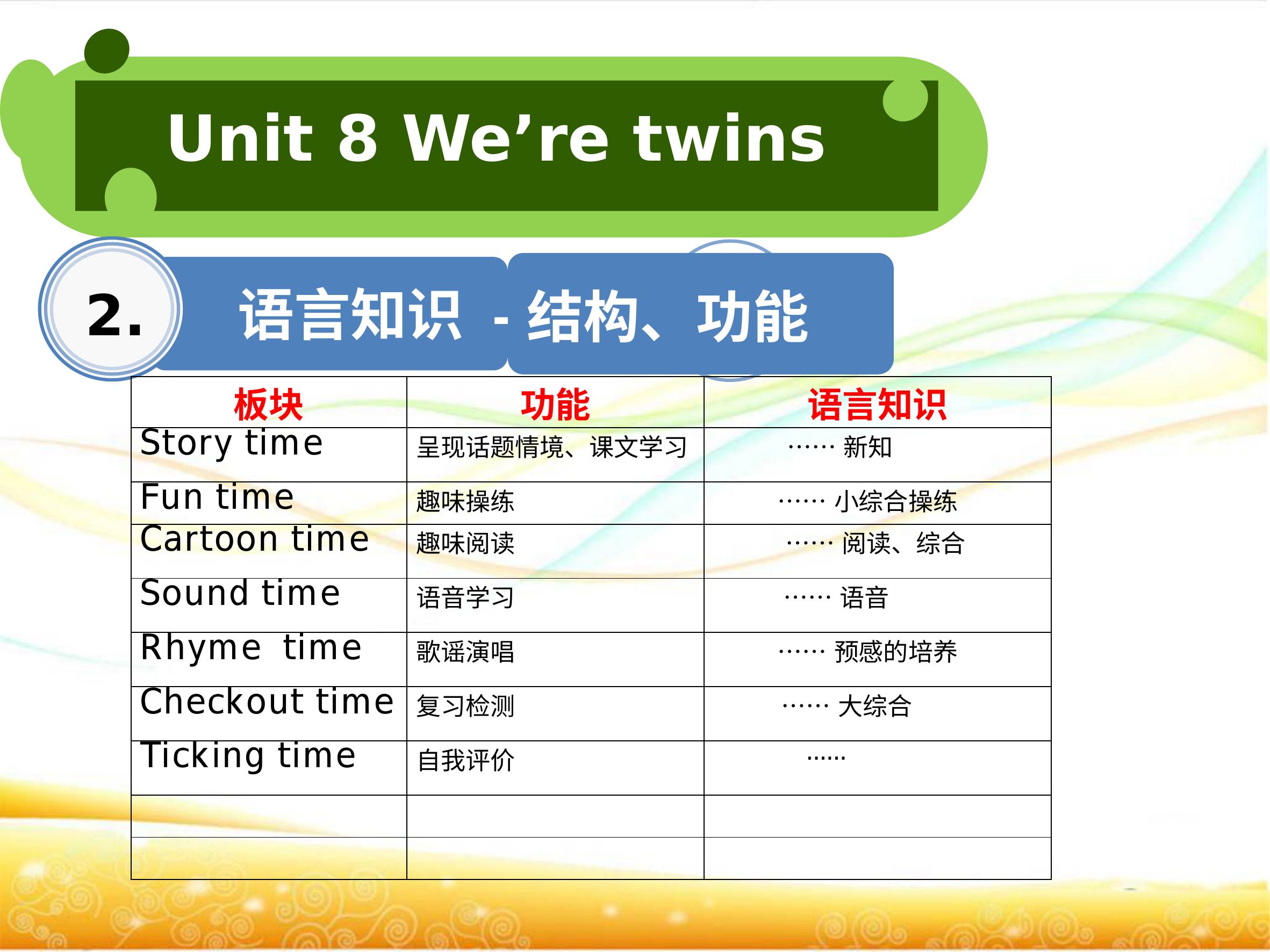

Unit 8 We’re twins

2.    语言知识 --

 结构、功能
| 板块 | 功能 | 语言知识 |
| --- | --- | --- |
| Story time | 呈现话题情境、课文学习 | ……新知 |
| Fun time | 趣味操练 | ……小综合操练 |
| Cartoon time | 趣味阅读 | ……阅读、综合 |
| Sound time | 语音学习 | ……语音 |
| Rhyme time | 歌谣演唱 | ……预感的培养 |
| Checkout time | 复习检测 | ……大综合 |
| Ticking time | 自我评价 | …… |
|  |  |  |
|  |  |  |